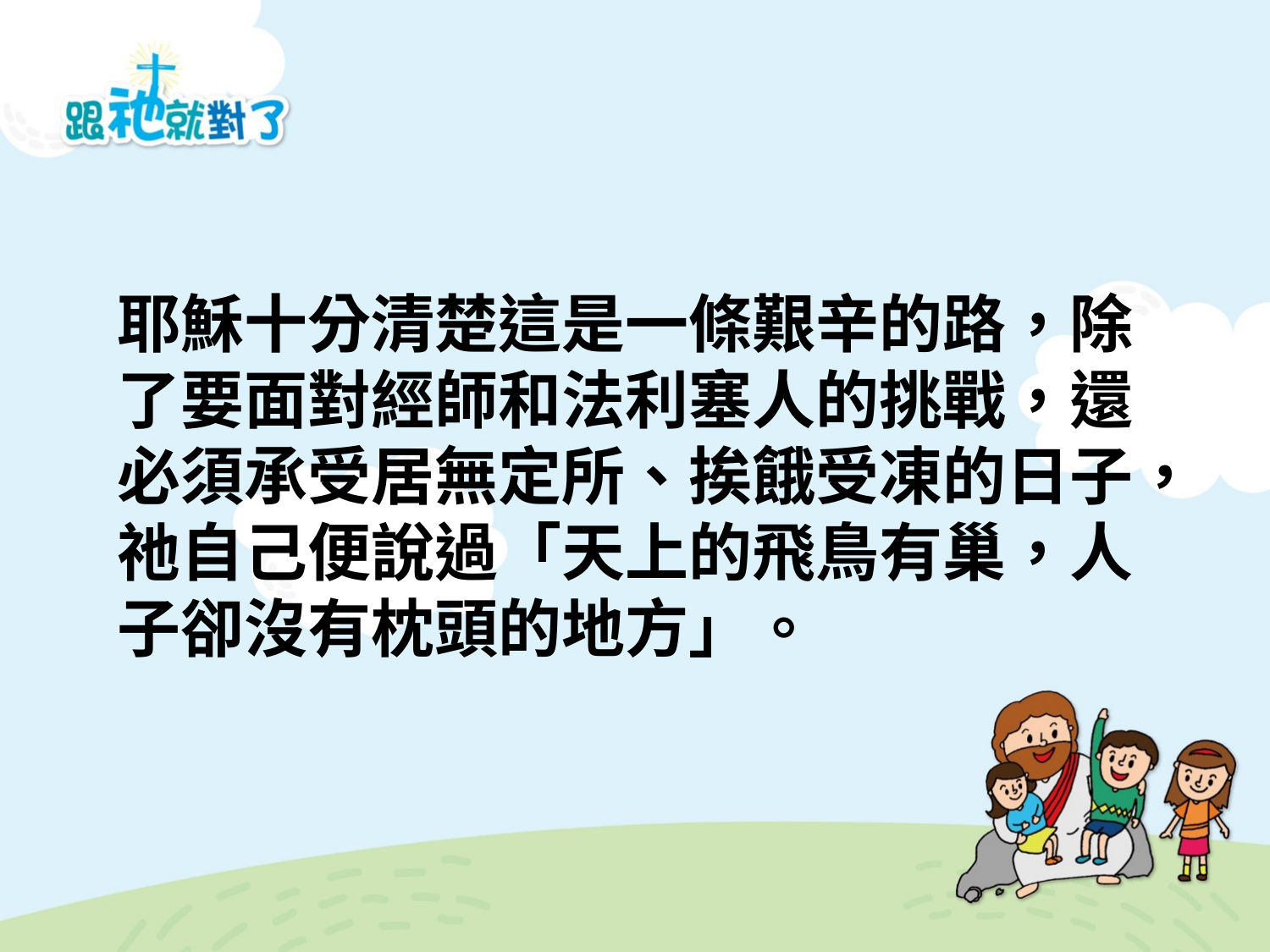

耶穌十分清楚這是一條艱辛的路，除了要面對經師和法利塞人的挑戰，還必須承受居無定所、挨餓受凍的日子，祂自己便說過「天上的飛鳥有巢，人子卻沒有枕頭的地方」。